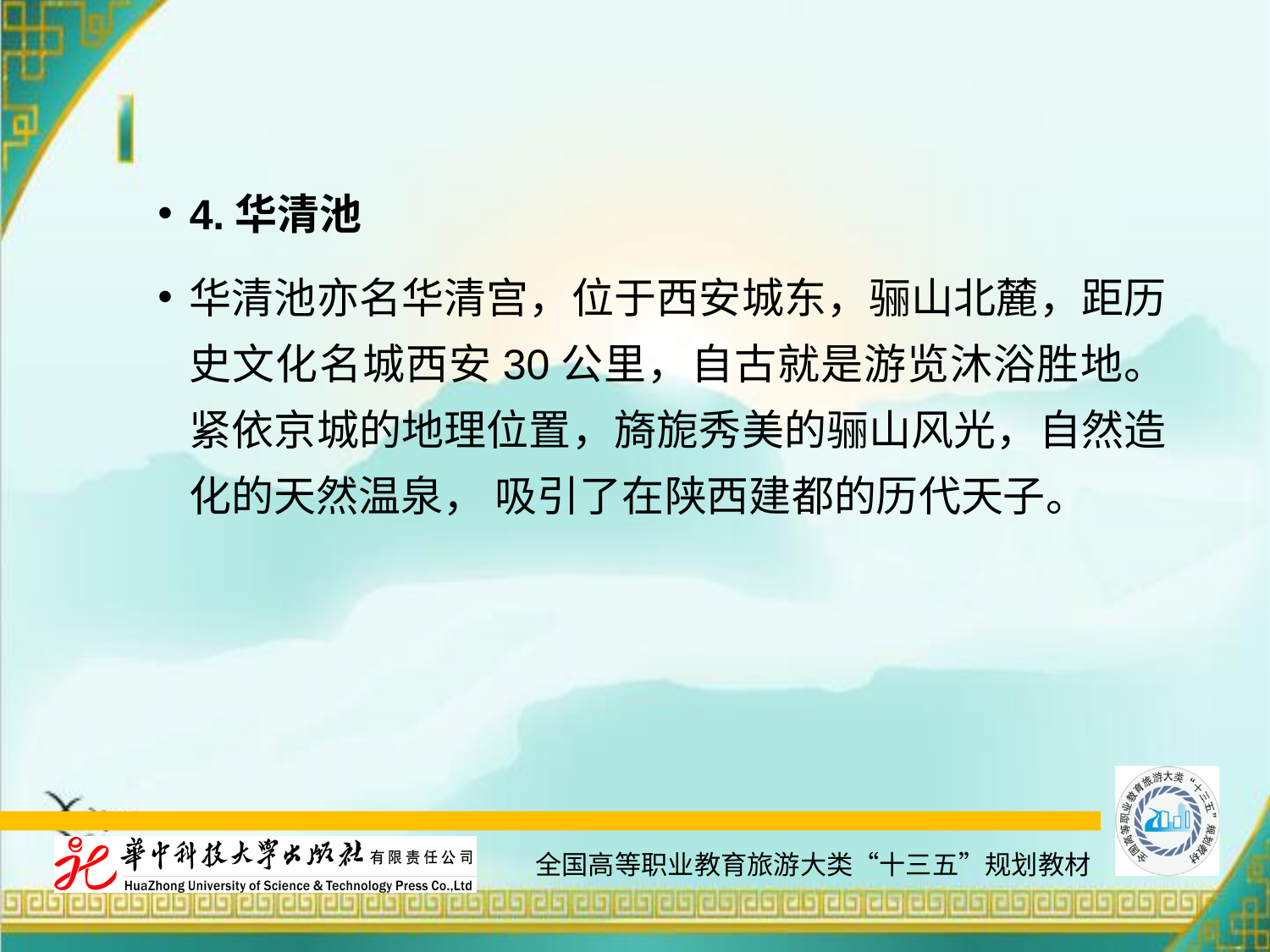

#
4.华清池
华清池亦名华清宫，位于西安城东，骊山北麓，距历史文化名城西安30公里，自古就是游览沐浴胜地。紧依京城的地理位置，旖旎秀美的骊山风光，自然造化的天然温泉， 吸引了在陕西建都的历代天子。